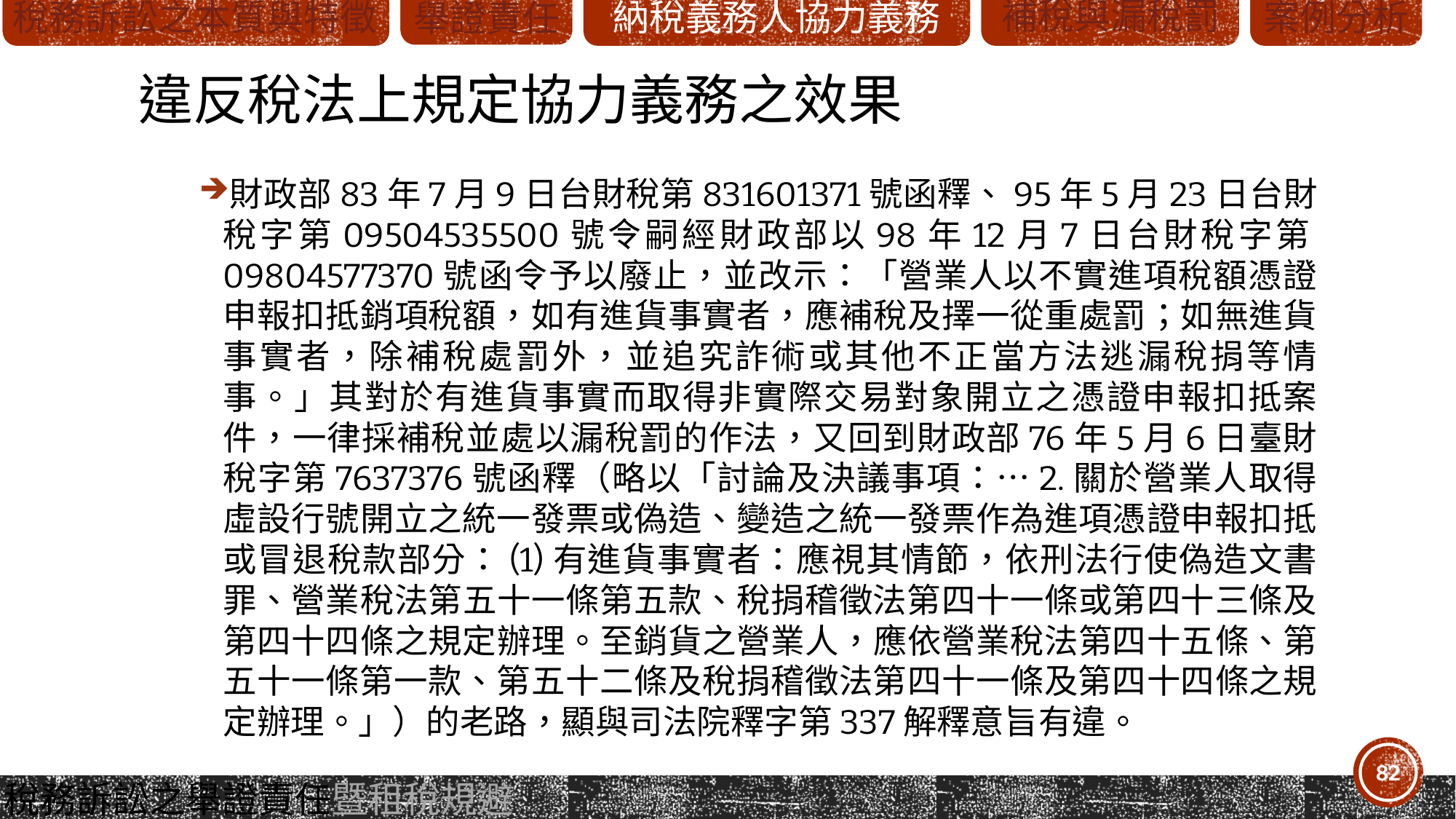

# 違反稅法上規定協力義務之效果

財政部83年7月9日台財稅第831601371號函釋、95年5月23日台財稅字第09504535500號令嗣經財政部以98年12月7日台財稅字第09804577370號函令予以廢止，並改示：「營業人以不實進項稅額憑證申報扣抵銷項稅額，如有進貨事實者，應補稅及擇一從重處罰；如無進貨事實者，除補稅處罰外，並追究詐術或其他不正當方法逃漏稅捐等情事。」其對於有進貨事實而取得非實際交易對象開立之憑證申報扣抵案件，一律採補稅並處以漏稅罰的作法，又回到財政部76年5月6日臺財稅字第7637376號函釋（略以「討論及決議事項：…2.關於營業人取得虛設行號開立之統一發票或偽造、變造之統一發票作為進項憑證申報扣抵或冒退稅款部分：(1)有進貨事實者：應視其情節，依刑法行使偽造文書罪、營業稅法第五十一條第五款、稅捐稽徵法第四十一條或第四十三條及第四十四條之規定辦理。至銷貨之營業人，應依營業稅法第四十五條、第五十一條第一款、第五十二條及稅捐稽徵法第四十一條及第四十四條之規定辦理。」）的老路，顯與司法院釋字第337解釋意旨有違。
82